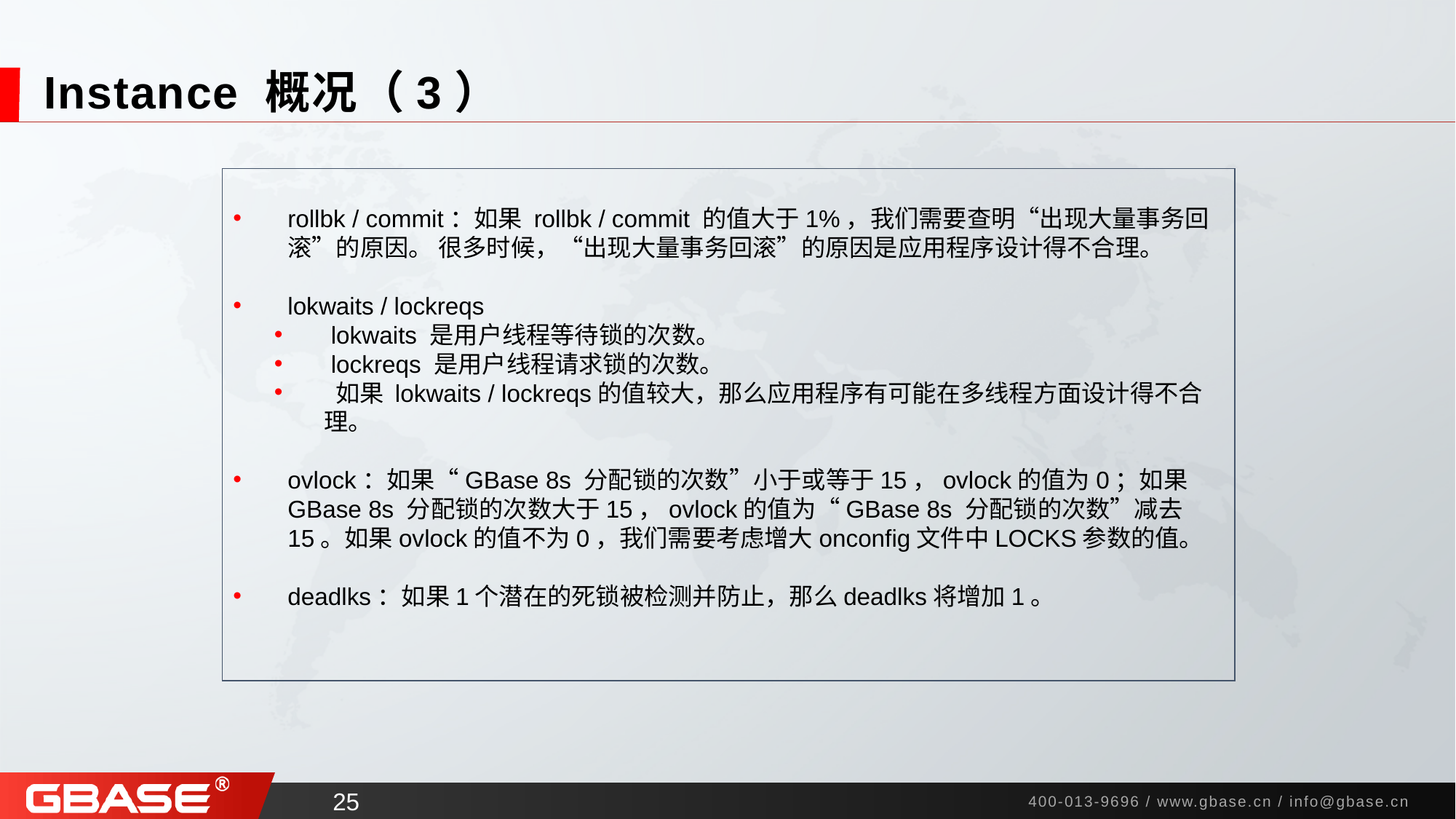

# Instance 概况（3）

rollbk / commit：如果 rollbk / commit 的值大于1%，我们需要查明“出现大量事务回滚”的原因。 很多时候，“出现大量事务回滚”的原因是应用程序设计得不合理。

lokwaits / lockreqs
 lokwaits 是用户线程等待锁的次数。
 lockreqs 是用户线程请求锁的次数。
 如果 lokwaits / lockreqs的值较大，那么应用程序有可能在多线程方面设计得不合理。

ovlock：如果“GBase 8s 分配锁的次数”小于或等于15，ovlock的值为0；如果 GBase 8s 分配锁的次数大于15，ovlock的值为“GBase 8s 分配锁的次数”减去15。如果ovlock的值不为0，我们需要考虑增大onconfig文件中LOCKS参数的值。

deadlks：如果1个潜在的死锁被检测并防止，那么deadlks将增加1。